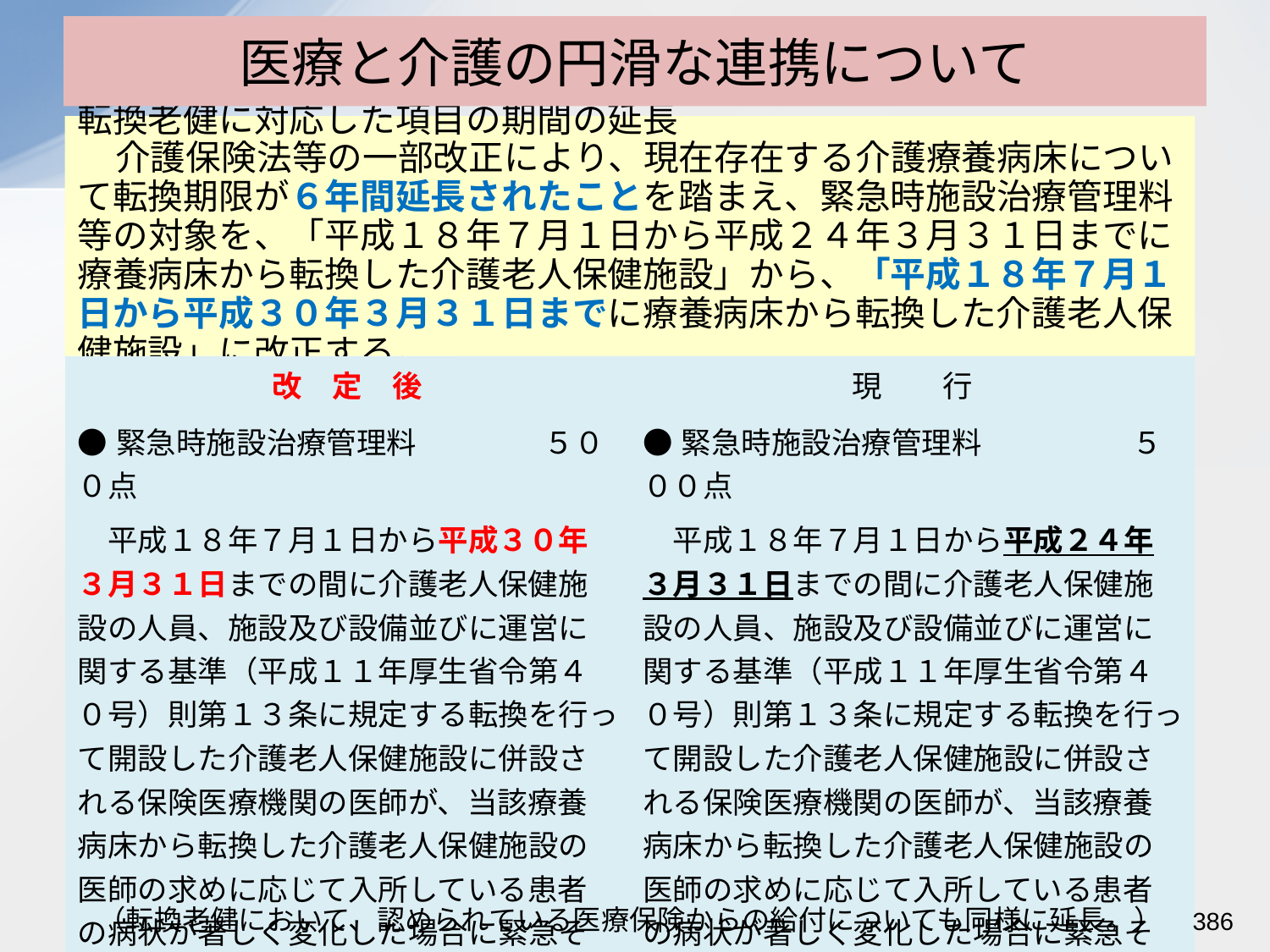

# 医療と介護の円滑な連携について
転換老健に対応した項目の期間の延長
介護保険法等の一部改正により、現在存在する介護療養病床について転換期限が６年間延長されたことを踏まえ、緊急時施設治療管理料等の対象を、「平成１８年７月１日から平成２４年３月３１日までに療養病床から転換した介護老人保健施設」から、「平成１８年７月１日から平成３０年３月３１日までに療養病床から転換した介護老人保健施設」に改正する。
| 改　定　後 | 現　　行 |
| --- | --- |
| ●緊急時施設治療管理料　　　　 ５００点 　平成１８年７月１日から平成３０年３月３１日までの間に介護老人保健施設の人員、施設及び設備並びに運営に関する基準（平成１１年厚生省令第４０号）則第１３条に規定する転換を行って開設した介護老人保健施設に併設される保険医療機関の医師が、当該療養病床から転換した介護老人保健施設の医師の求めに応じて入所している患者の病状が著しく変化した場合に緊急その他やむを得ない事情により、夜間又は休日に緊急に往診を行った場合に、１日に１回、１月に４回に限り算定する。 | ●緊急時施設治療管理料　　　　　５００点 　平成１８年７月１日から平成２４年３月３１日までの間に介護老人保健施設の人員、施設及び設備並びに運営に関する基準（平成１１年厚生省令第４０号）則第１３条に規定する転換を行って開設した介護老人保健施設に併設される保険医療機関の医師が、当該療養病床から転換した介護老人保健施設の医師の求めに応じて入所している患者の病状が著しく変化した場合に緊急その他やむを得ない事情により、夜間又は休日に緊急に往診を行った場合に、１日に１回、１月に４回に限り算定する。 |
（転換老健において、認められている医療保険からの給付についても同様に延長。）
386